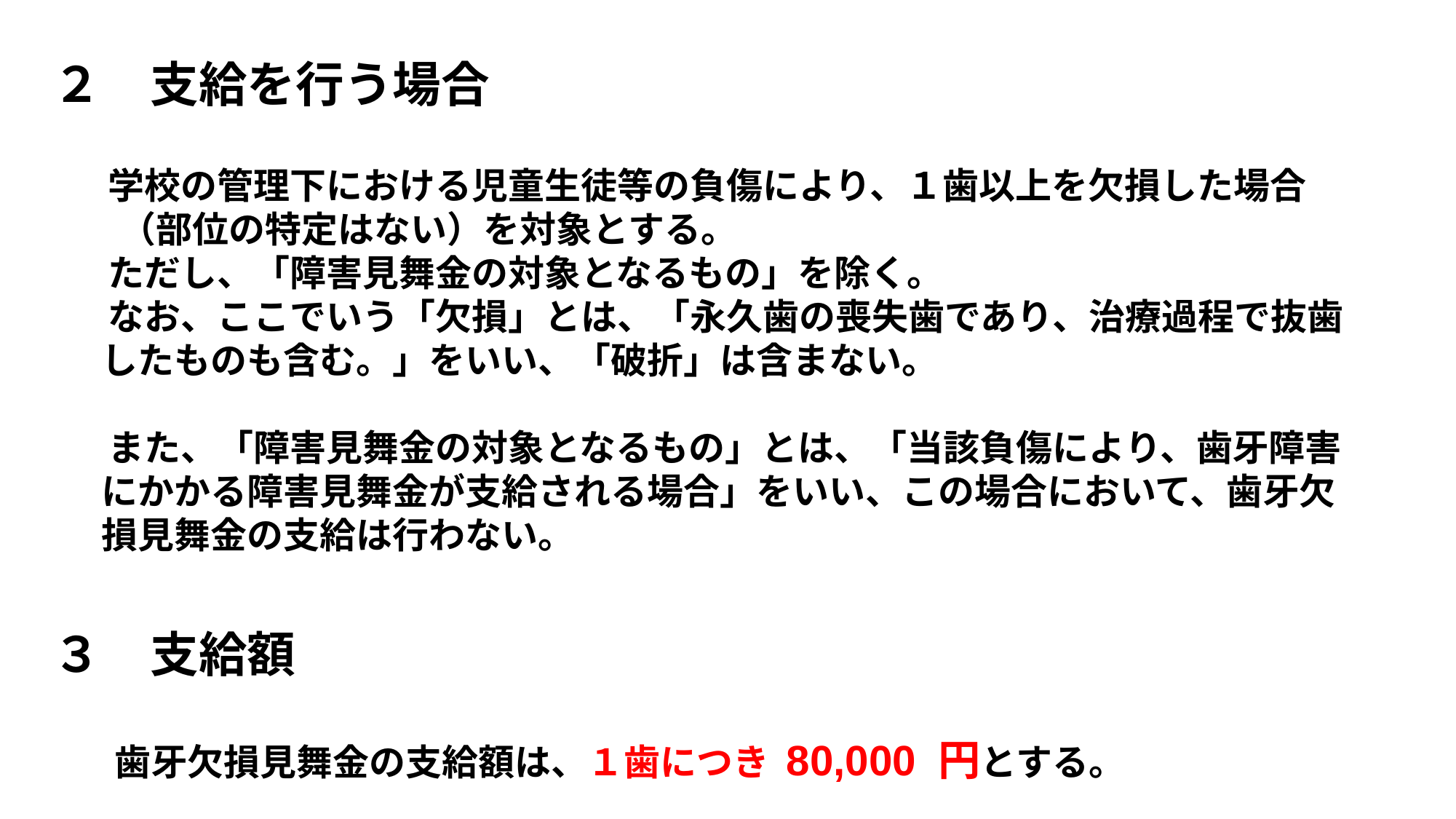

２　支給を行う場合

　　   学校の管理下における児童生徒等の負傷により、１歯以上を欠損した場合
　　　（部位の特定はない）を対象とする。
　　   ただし、「障害見舞金の対象となるもの」を除く。
　　   なお、ここでいう「欠損」とは、「永久歯の喪失歯であり、治療過程で抜歯
          したものも含む。」をいい、「破折」は含まない。

　　   また、「障害見舞金の対象となるもの」とは、「当該負傷により、歯牙障害
          にかかる障害見舞金が支給される場合」をいい、この場合において、歯牙欠
          損見舞金の支給は行わない。

　３　支給額

　　  歯牙欠損見舞金の支給額は、１歯につき 80,000 円とする。